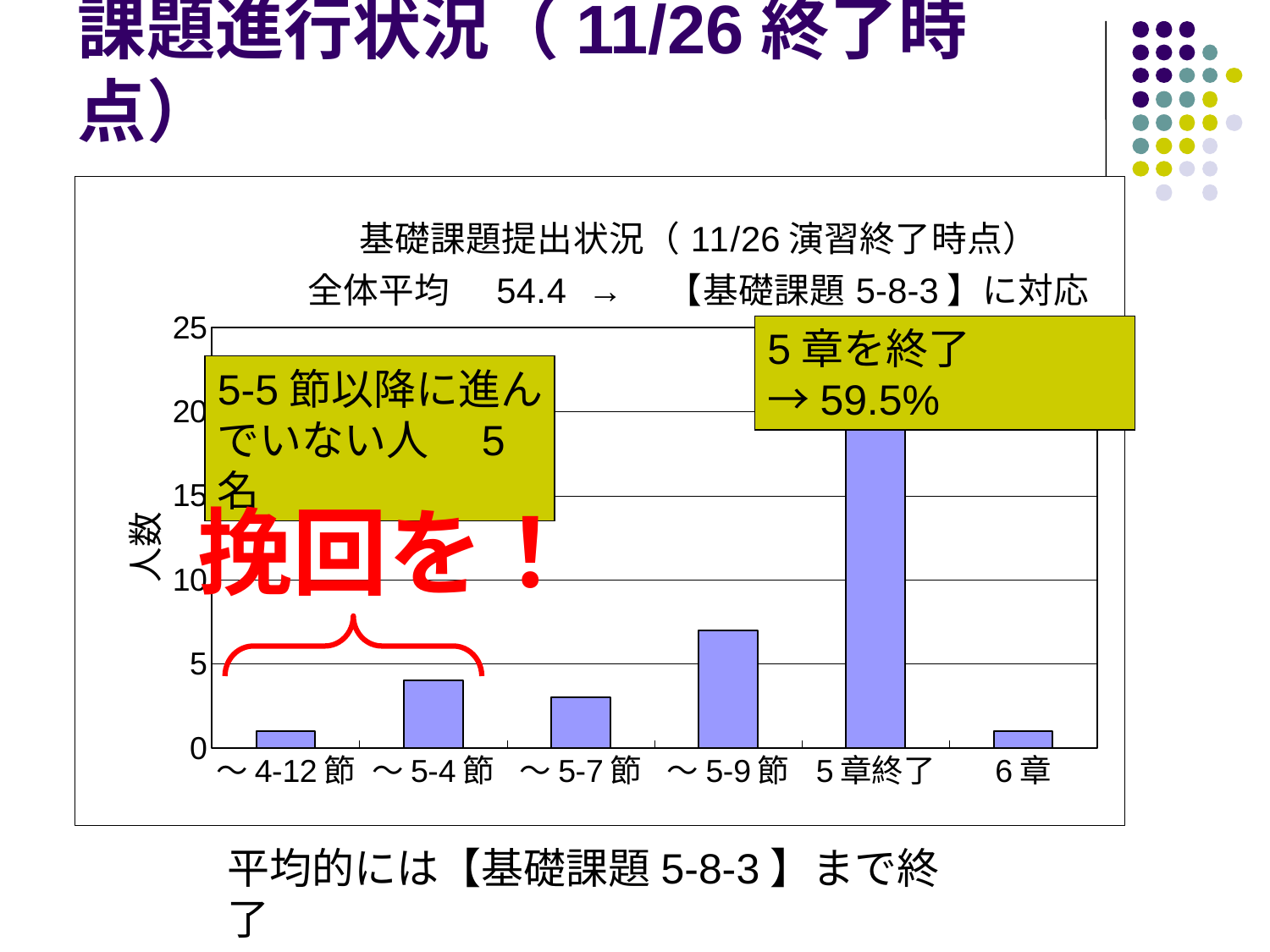

# 課題進行状況（11/26終了時点）

### Chart: 基礎課題提出状況（11/26演習終了時点）
全体平均　54.4  →　【基礎課題5-8-3】に対応

| Category |  |
|---|---|
| ～4-12節 | 1.0 |
| ～5-4節 | 4.0 |
| ～5-7節 | 3.0 |
| ～5-9節 | 7.0 |
| 5章終了 | 21.0 |
| 6章 | 1.0 |
5章を終了→59.5%
5-5節以降に進んでいない人　5名
挽回を！

平均的には【基礎課題5-8-3】まで終了